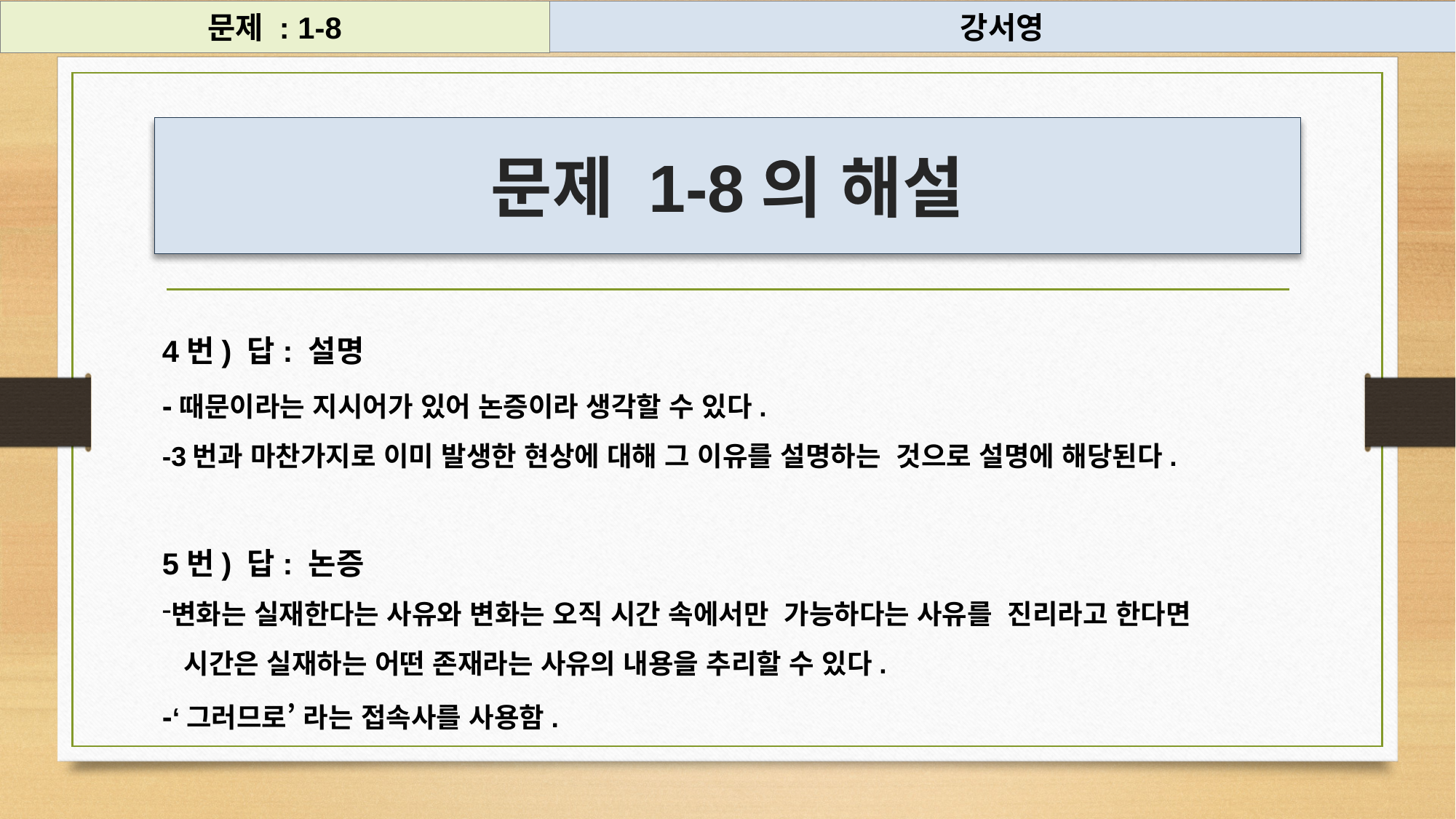

문제 : 1-8
강서영
#
문제 1-8의 해설
4번) 답: 설명
-때문이라는 지시어가 있어 논증이라 생각할 수 있다.
-3번과 마찬가지로 이미 발생한 현상에 대해 그 이유를 설명하는  것으로 설명에 해당된다.

5번) 답: 논증
변화는 실재한다는 사유와 변화는 오직 시간 속에서만  가능하다는 사유를  진리라고 한다면
  시간은 실재하는 어떤 존재라는 사유의 내용을 추리할 수 있다.
-‘그러므로’ 라는 접속사를 사용함.